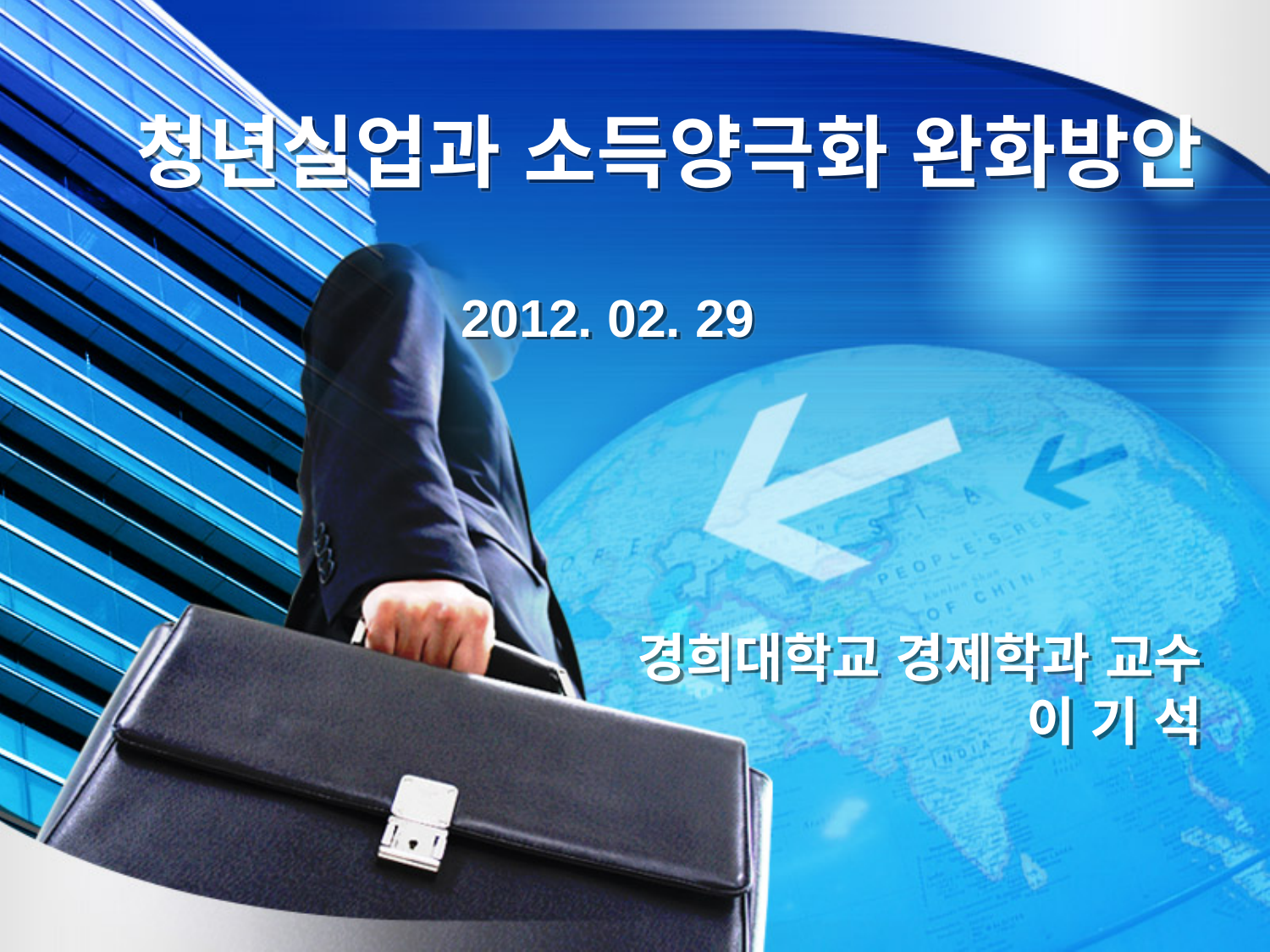

청년실업과 소득양극화 완화방안

2012. 02. 29

경희대학교 경제학과 교수
이 기 석